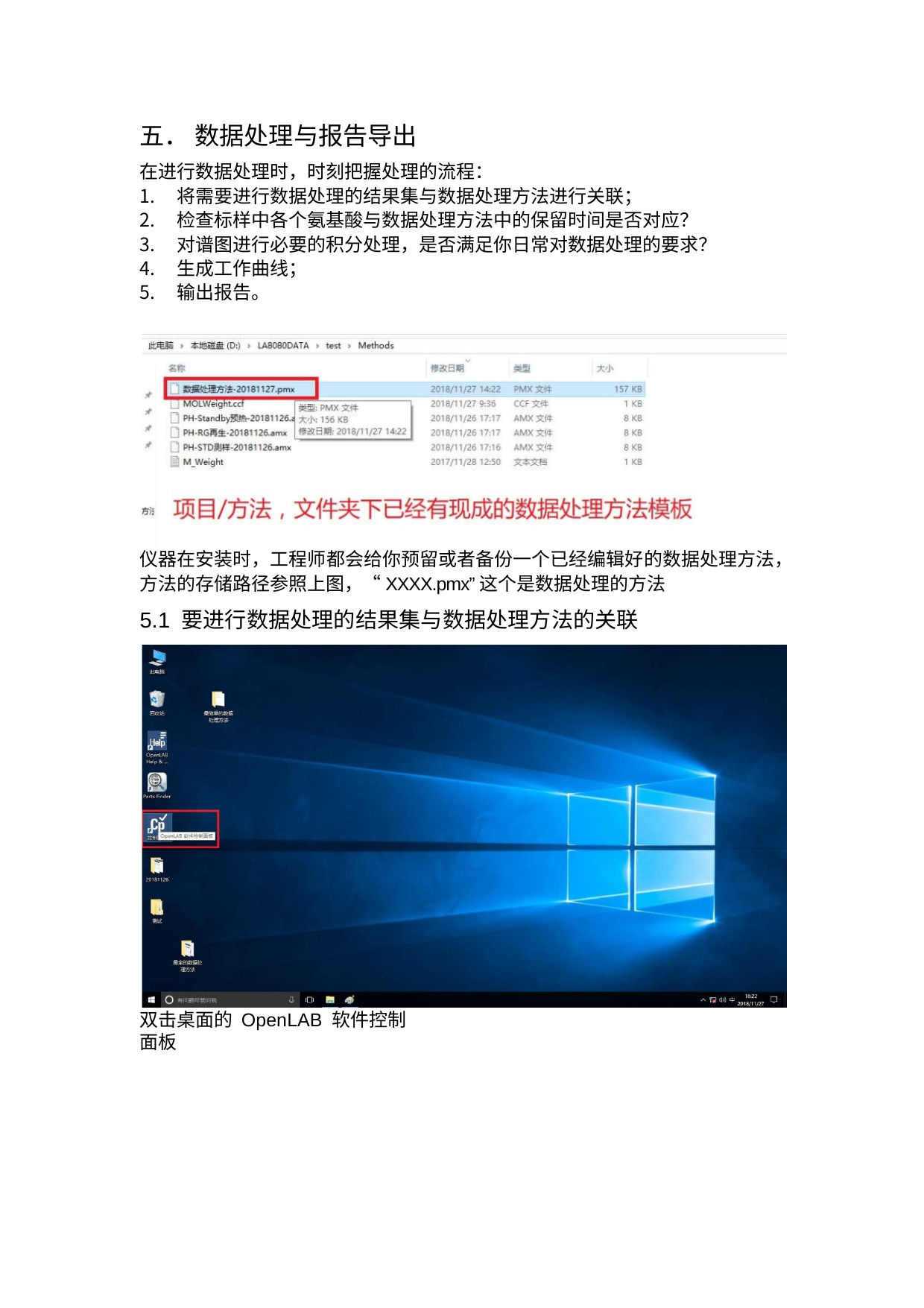

五． 数据处理与报告导出
在进行数据处理时，时刻把握处理的流程：
将需要进行数据处理的结果集与数据处理方法进行关联；
检查标样中各个氨基酸与数据处理方法中的保留时间是否对应？
对谱图进行必要的积分处理，是否满足你日常对数据处理的要求？
生成工作曲线；
输出报告。

仪器在安装时，工程师都会给你预留或者备份一个已经编辑好的数据处理方法， 方法的存储路径参照上图，“XXXX.pmx”这个是数据处理的方法
5.1 要进行数据处理的结果集与数据处理方法的关联

双击桌面的 OpenLAB 软件控制面板